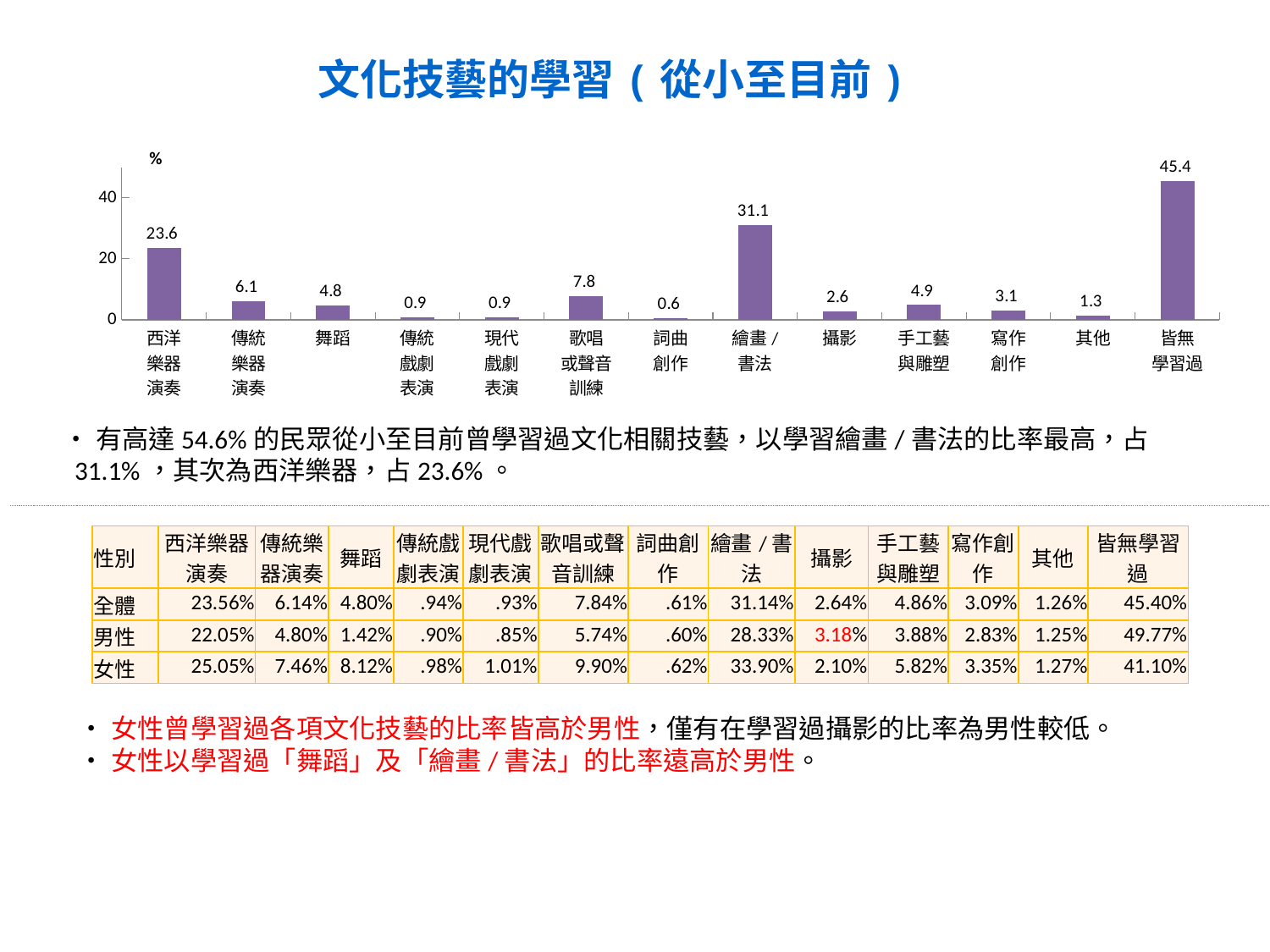

文化技藝的學習(從小至目前)

### Chart

| Category | 欄2 |
|---|---|
| 西洋
樂器
演奏 | 23.564686998251467 |
| 傳統
樂器
演奏 | 6.142984996455515 |
| 舞蹈 | 4.796788149958443 |
| 傳統
戲劇
表演 | 0.9381764511504831 |
| 現代
戲劇
表演 | 0.9321053346767973 |
| 歌唱
或聲音
訓練 | 7.837137700257204 |
| 詞曲
創作 | 0.6081002868646483 |
| 繪畫/
書法 | 31.139101711624363 |
| 攝影 | 2.6376844424469654 |
| 手工藝
與雕塑 | 4.862078104724747 |
| 寫作
創作 | 3.092767142227361 |
| 其他 | 1.2588508238052016 |
| 皆無
學習過 | 45.396075672016174 |
•有高達54.6%的民眾從小至目前曾學習過文化相關技藝，以學習繪畫/書法的比率最高，占31.1%，其次為西洋樂器，占23.6%。
| 性別 | 西洋樂器演奏 | 傳統樂器演奏 | 舞蹈 | 傳統戲劇表演 | 現代戲劇表演 | 歌唱或聲音訓練 | 詞曲創作 | 繪畫/書法 | 攝影 | 手工藝與雕塑 | 寫作創作 | 其他 | 皆無學習過 |
| --- | --- | --- | --- | --- | --- | --- | --- | --- | --- | --- | --- | --- | --- |
| 全體 | 23.56% | 6.14% | 4.80% | .94% | .93% | 7.84% | .61% | 31.14% | 2.64% | 4.86% | 3.09% | 1.26% | 45.40% |
| 男性 | 22.05% | 4.80% | 1.42% | .90% | .85% | 5.74% | .60% | 28.33% | 3.18% | 3.88% | 2.83% | 1.25% | 49.77% |
| 女性 | 25.05% | 7.46% | 8.12% | .98% | 1.01% | 9.90% | .62% | 33.90% | 2.10% | 5.82% | 3.35% | 1.27% | 41.10% |
•女性曾學習過各項文化技藝的比率皆高於男性，僅有在學習過攝影的比率為男性較低。
•女性以學習過「舞蹈」及「繪畫/書法」的比率遠高於男性。